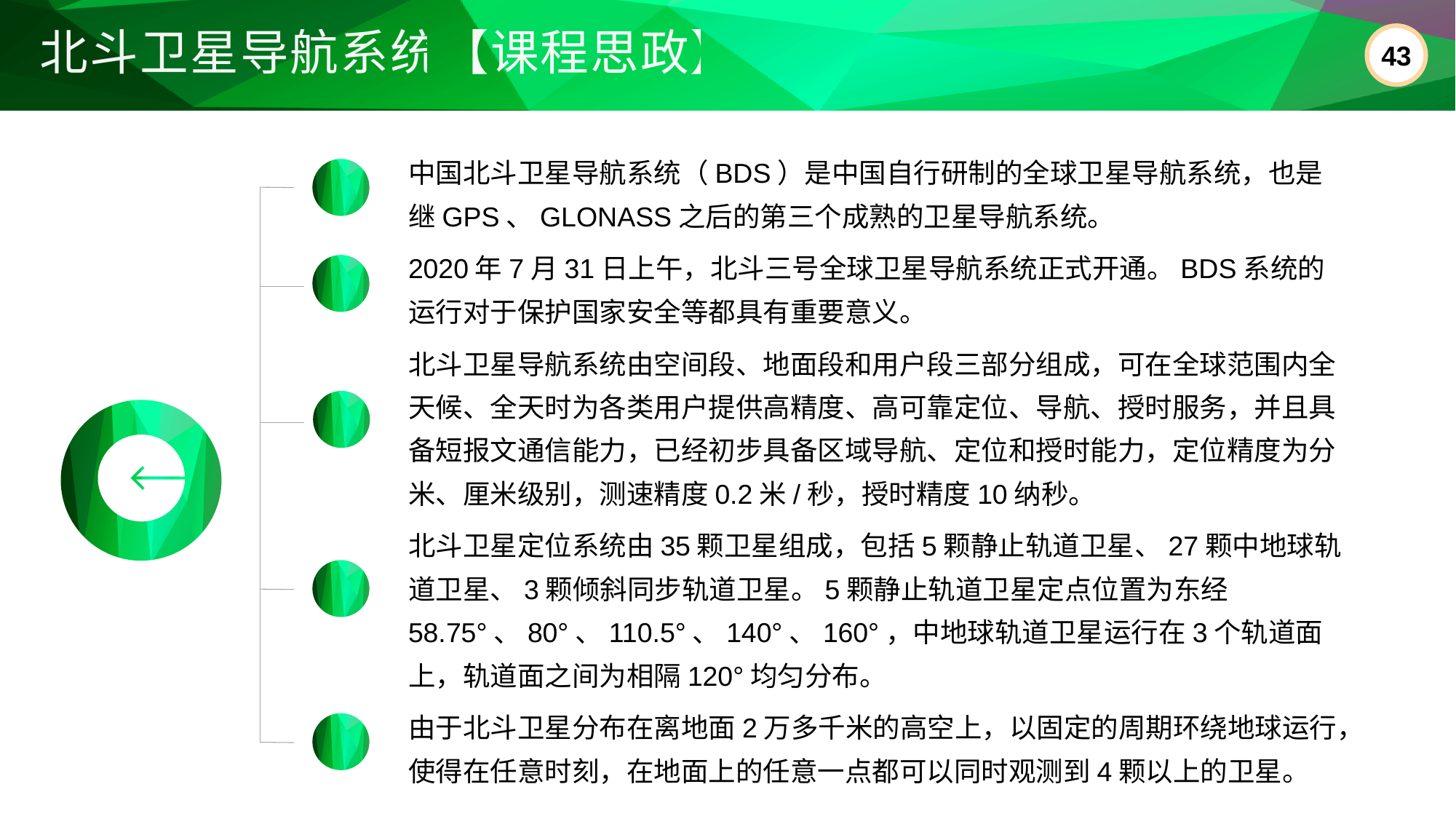

北斗卫星导航系统【课程思政】
中国北斗卫星导航系统（BDS）是中国自行研制的全球卫星导航系统，也是继GPS、GLONASS之后的第三个成熟的卫星导航系统。
2020年7月31日上午，北斗三号全球卫星导航系统正式开通。BDS系统的运行对于保护国家安全等都具有重要意义。
北斗卫星导航系统由空间段、地面段和用户段三部分组成，可在全球范围内全天候、全天时为各类用户提供高精度、高可靠定位、导航、授时服务，并且具备短报文通信能力，已经初步具备区域导航、定位和授时能力，定位精度为分米、厘米级别，测速精度0.2米/秒，授时精度10纳秒。
北斗卫星定位系统由35颗卫星组成，包括5颗静止轨道卫星、27颗中地球轨道卫星、3颗倾斜同步轨道卫星。5颗静止轨道卫星定点位置为东经58.75°、80°、110.5°、140°、160°，中地球轨道卫星运行在3个轨道面上，轨道面之间为相隔120°均匀分布。
由于北斗卫星分布在离地面2万多千米的高空上，以固定的周期环绕地球运行，使得在任意时刻，在地面上的任意一点都可以同时观测到4颗以上的卫星。